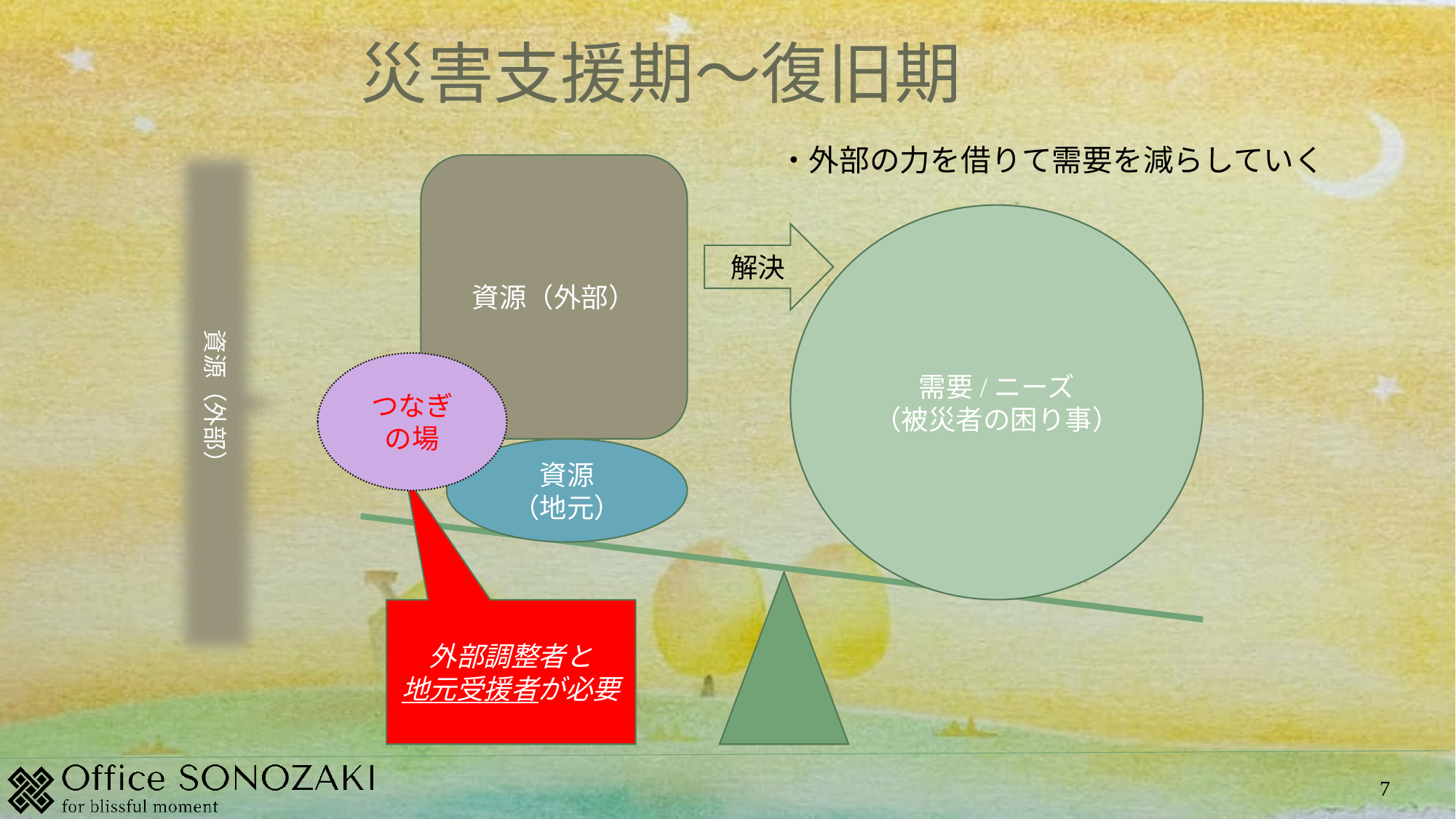

# 災害支援期～復旧期
・外部の力を借りて需要を減らしていく
資源（外部）
資源（外部）
需要/ニーズ
（被災者の困り事）
解決
つなぎ
の場
資源
（地元）

外部調整者と
地元受援者が必要
7